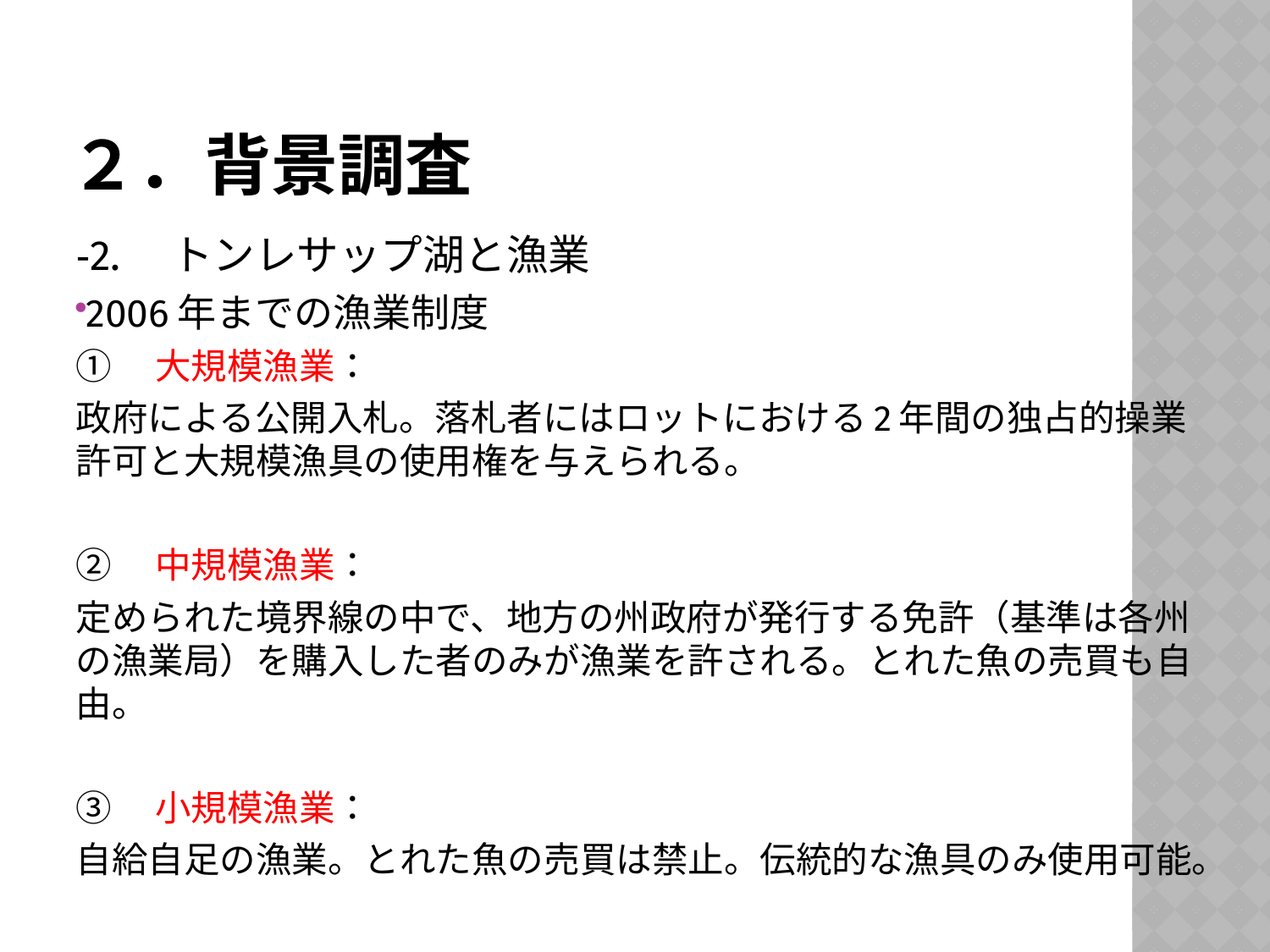

# ２．背景調査
‐2.　トンレサップ湖と漁業
2006年までの漁業制度
①　大規模漁業：
政府による公開入札。落札者にはロットにおける2年間の独占的操業許可と大規模漁具の使用権を与えられる。

②　中規模漁業：
定められた境界線の中で、地方の州政府が発行する免許（基準は各州の漁業局）を購入した者のみが漁業を許される。とれた魚の売買も自由。

③　小規模漁業：
自給自足の漁業。とれた魚の売買は禁止。伝統的な漁具のみ使用可能。